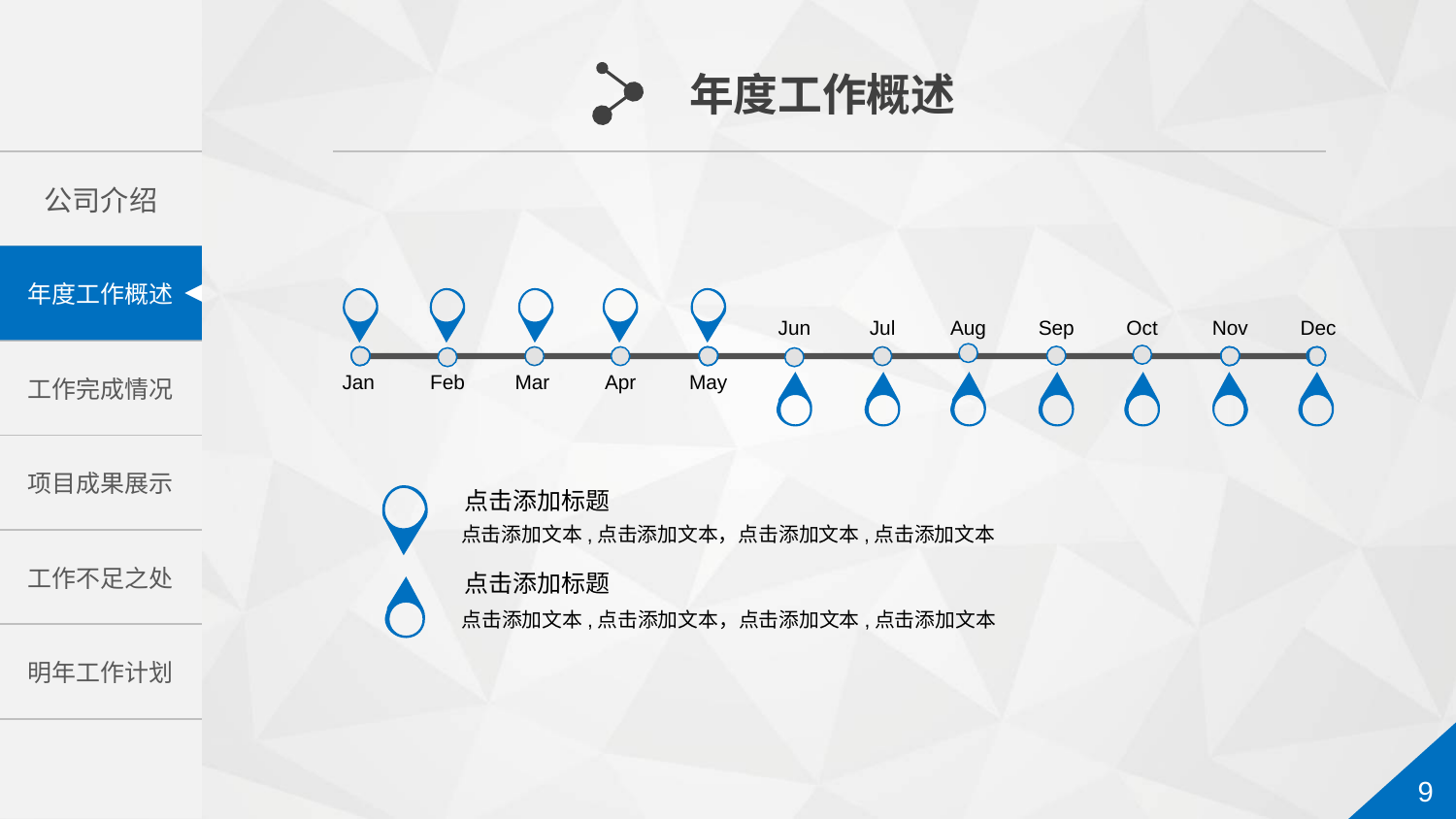

年度工作概述

Jun
Jul
Aug
Sep
Oct
Nov
Dec

Jan
Feb
Mar
Apr
May

点击添加标题

点击添加文本,点击添加文本，点击添加文本,点击添加文本

点击添加标题

点击添加文本,点击添加文本，点击添加文本,点击添加文本